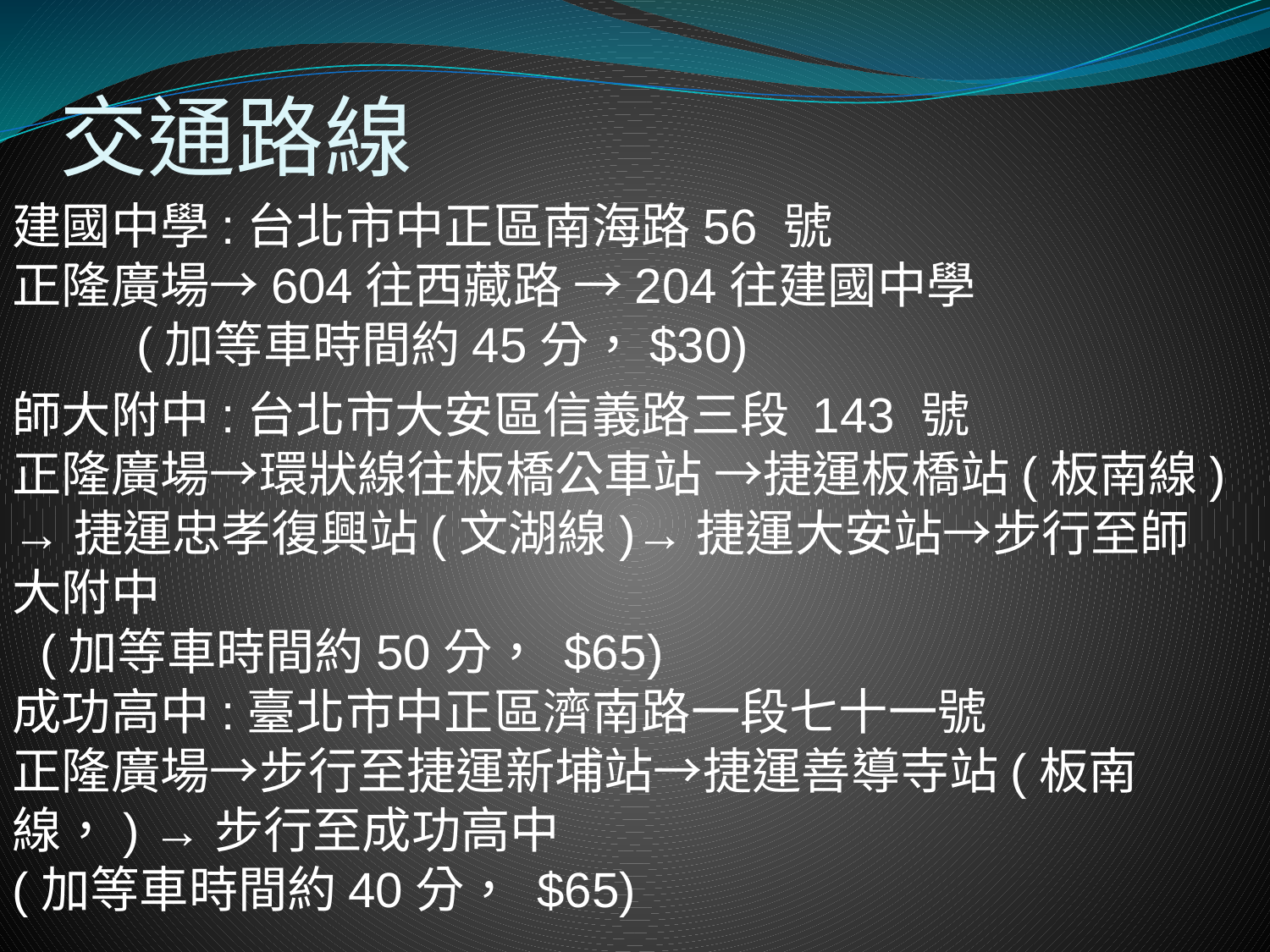

# 交通路線
建國中學:台北市中正區南海路56 號
正隆廣場→604往西藏路 →204往建國中學
         (加等車時間約45分，$30)
師大附中:台北市大安區信義路三段 143 號
正隆廣場→環狀線往板橋公車站 →捷運板橋站(板南線) →捷運忠孝復興站(文湖線)→捷運大安站→步行至師大附中
  (加等車時間約50分， $65)
成功高中:臺北市中正區濟南路一段七十一號
正隆廣場→步行至捷運新埔站→捷運善導寺站(板南線，) →步行至成功高中
(加等車時間約40分， $65)